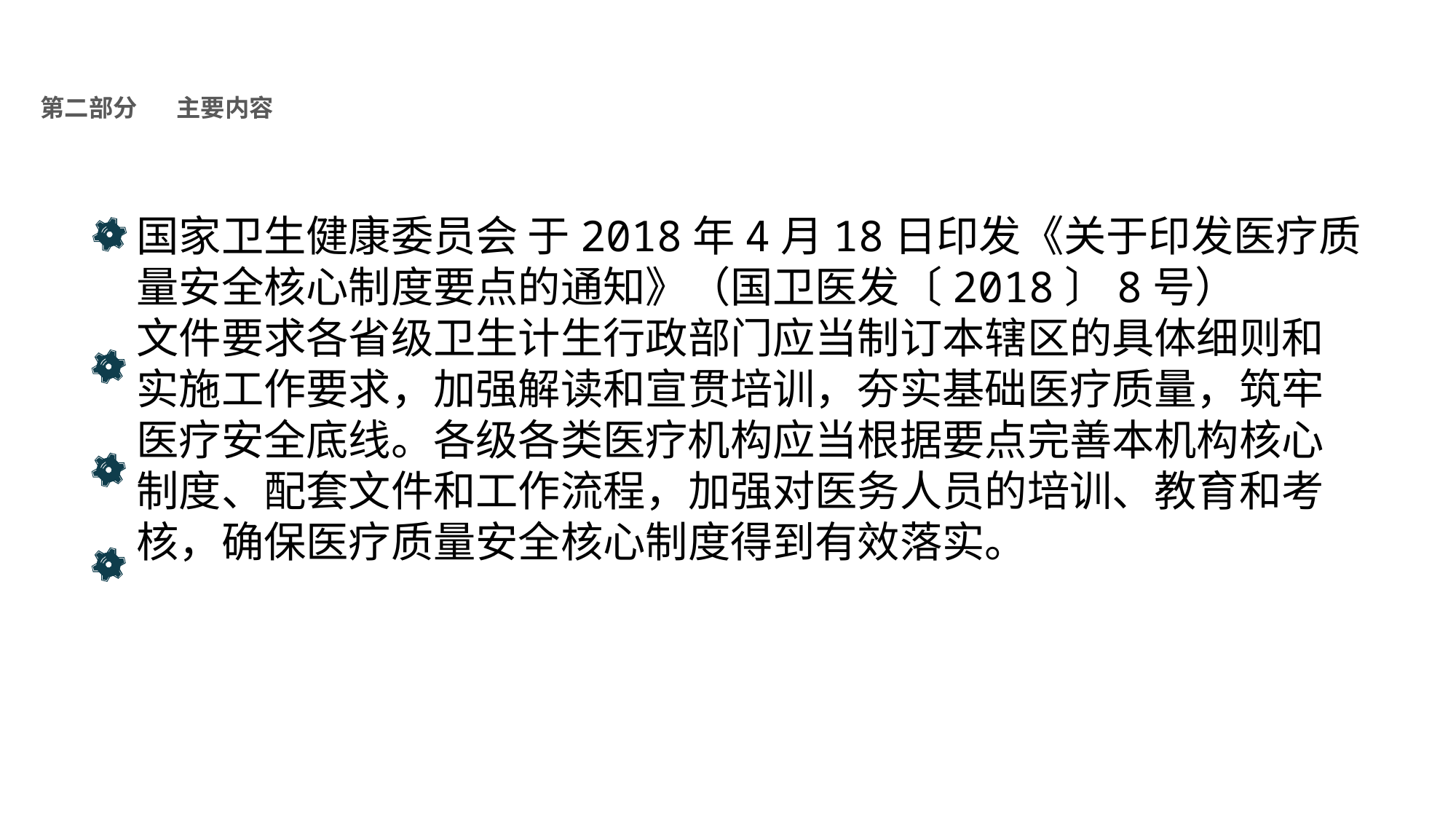

医疗质量管理办法
NHFPC
第二部分
主要内容

国家卫生健康委员会 于2018年4月18日印发《关于印发医疗质量安全核心制度要点的通知》（国卫医发〔2018〕8号）
文件要求各省级卫生计生行政部门应当制订本辖区的具体细则和实施工作要求，加强解读和宣贯培训，夯实基础医疗质量，筑牢医疗安全底线。各级各类医疗机构应当根据要点完善本机构核心制度、配套文件和工作流程，加强对医务人员的培训、教育和考核，确保医疗质量安全核心制度得到有效落实。